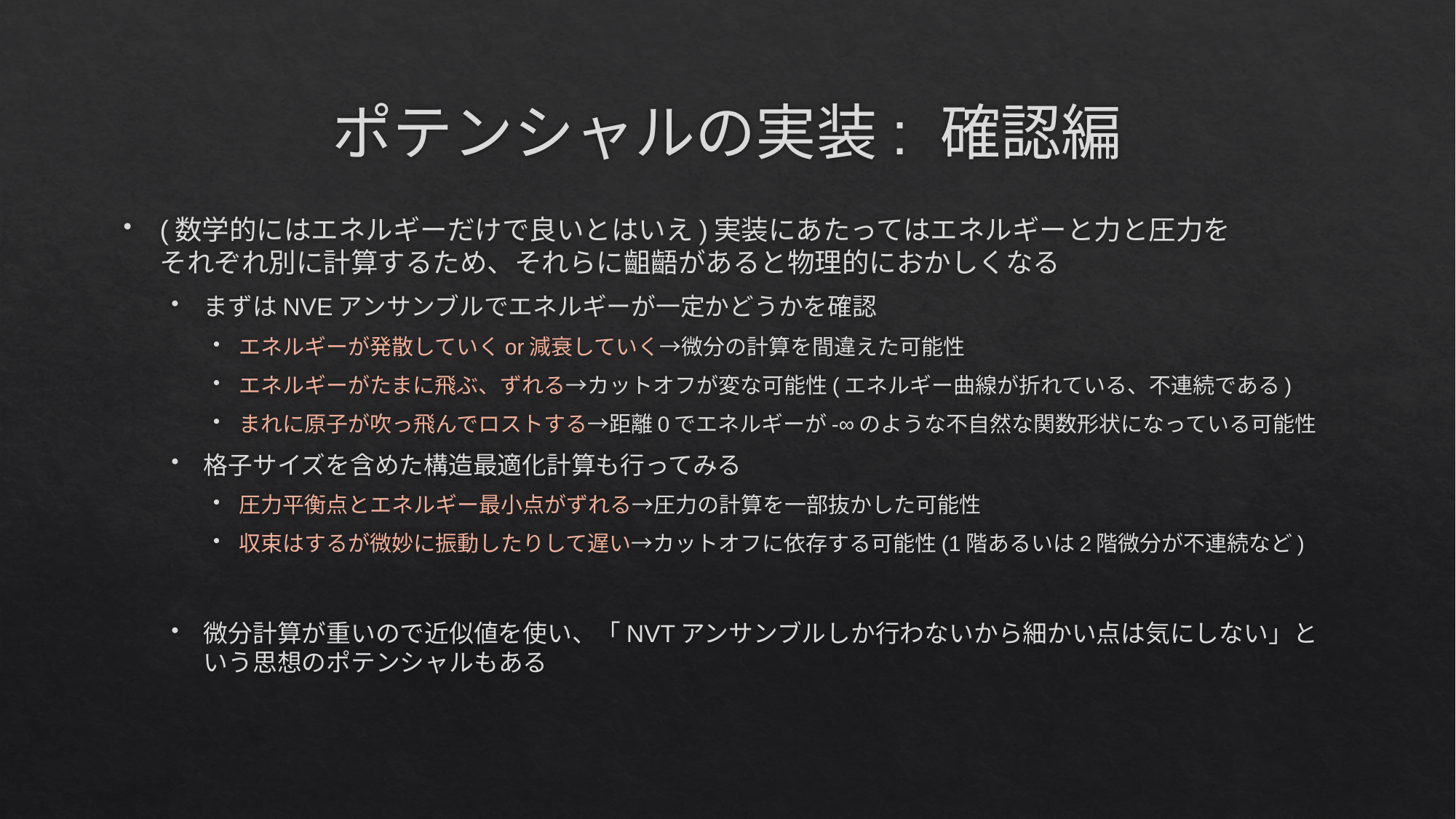

# ポテンシャルの実装: 確認編
(数学的にはエネルギーだけで良いとはいえ)実装にあたってはエネルギーと力と圧力を
それぞれ別に計算するため、それらに齟齬があると物理的におかしくなる
まずはNVEアンサンブルでエネルギーが一定かどうかを確認
エネルギーが発散していくor減衰していく→微分の計算を間違えた可能性
エネルギーがたまに飛ぶ、ずれる→カットオフが変な可能性(エネルギー曲線が折れている、不連続である)
まれに原子が吹っ飛んでロストする→距離0でエネルギーが-∞のような不自然な関数形状になっている可能性
格子サイズを含めた構造最適化計算も行ってみる
圧力平衡点とエネルギー最小点がずれる→圧力の計算を一部抜かした可能性
収束はするが微妙に振動したりして遅い→カットオフに依存する可能性(1階あるいは2階微分が不連続など)

微分計算が重いので近似値を使い、「NVTアンサンブルしか行わないから細かい点は気にしない」という思想のポテンシャルもある